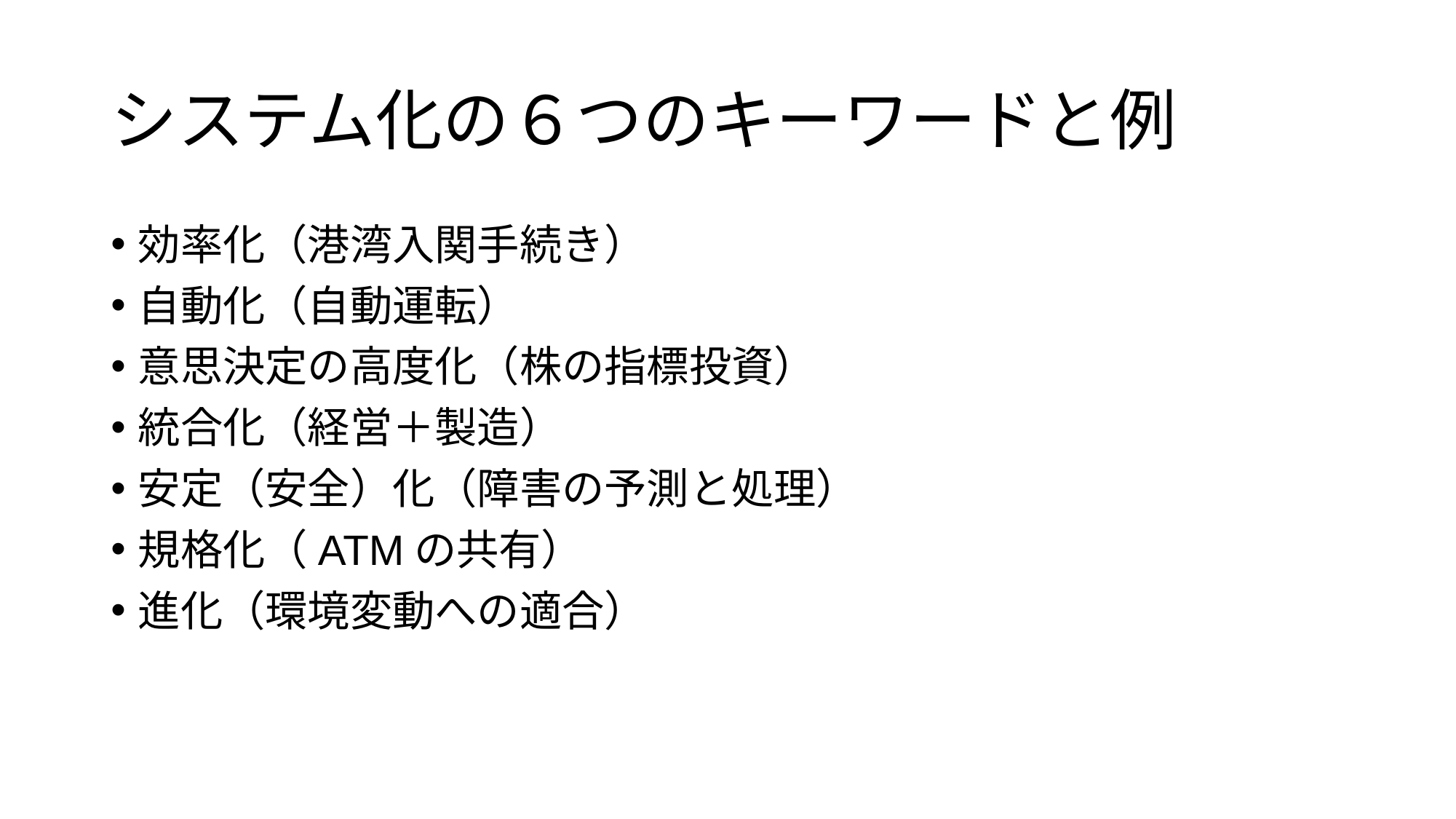

# システム化の６つのキーワードと例
効率化（港湾入関手続き）
自動化（自動運転）
意思決定の高度化（株の指標投資）
統合化（経営＋製造）
安定（安全）化（障害の予測と処理）
規格化（ATMの共有）
進化（環境変動への適合）